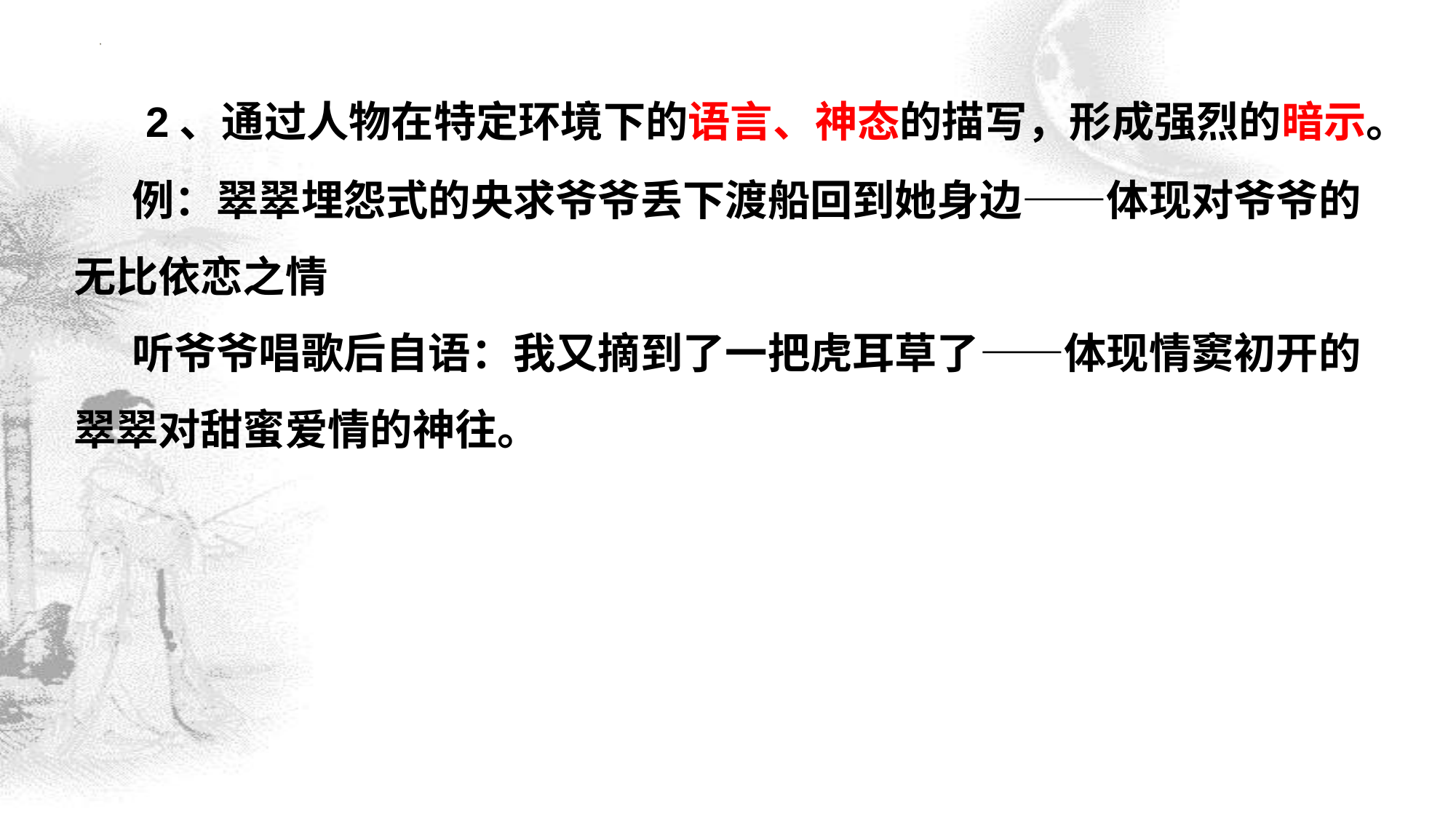

2、通过人物在特定环境下的语言、神态的描写，形成强烈的暗示。
     例：翠翠埋怨式的央求爷爷丢下渡船回到她身边——体现对爷爷的无比依恋之情
     听爷爷唱歌后自语：我又摘到了一把虎耳草了——体现情窦初开的翠翠对甜蜜爱情的神往。